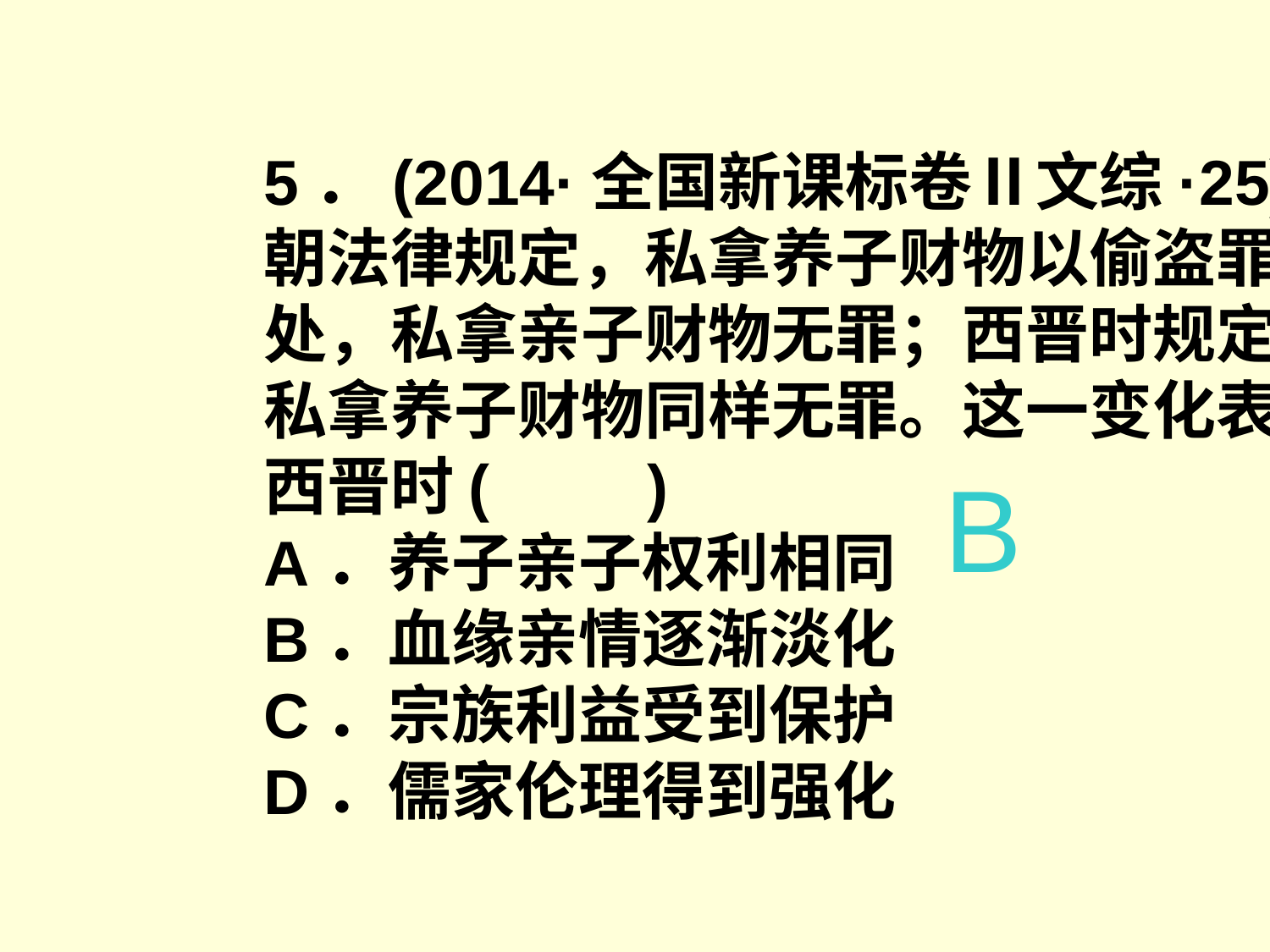

5．(2014·全国新课标卷Ⅱ文综·25)秦
朝法律规定，私拿养子财物以偷盗罪论
处，私拿亲子财物无罪；西晋时规定，
私拿养子财物同样无罪。这一变化表明，
西晋时(　　)
A．养子亲子权利相同
B．血缘亲情逐渐淡化
C．宗族利益受到保护
D．儒家伦理得到强化

B